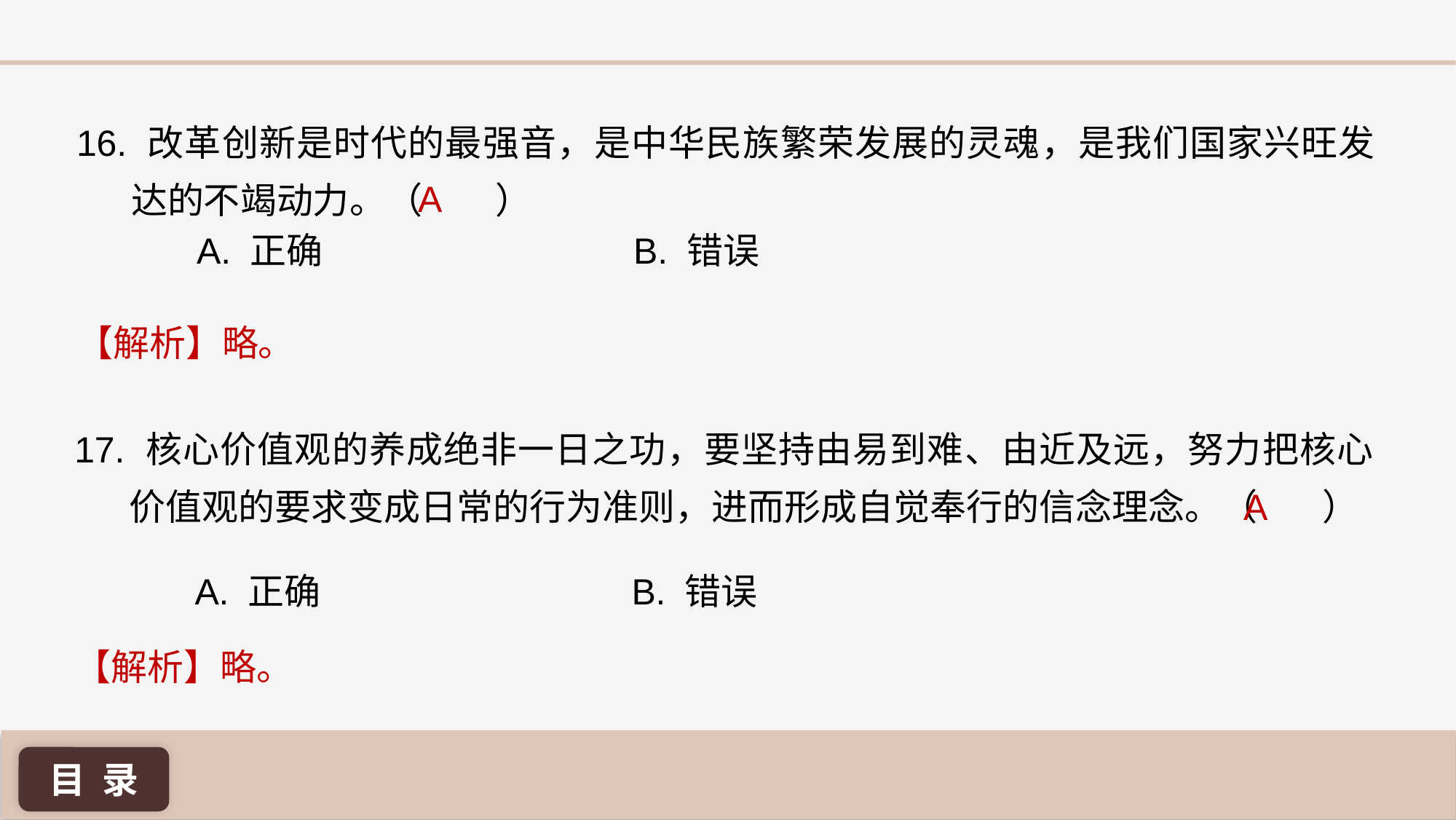

16. 改革创新是时代的最强音，是中华民族繁荣发展的灵魂，是我们国家兴旺发达的不竭动力。（         ）
A
A. 正确 			B. 错误
【解析】略。
17. 核心价值观的养成绝非一日之功，要坚持由易到难、由近及远，努力把核心价值观的要求变成日常的行为准则，进而形成自觉奉行的信念理念。（        ）
A
A. 正确 			B. 错误
【解析】略。